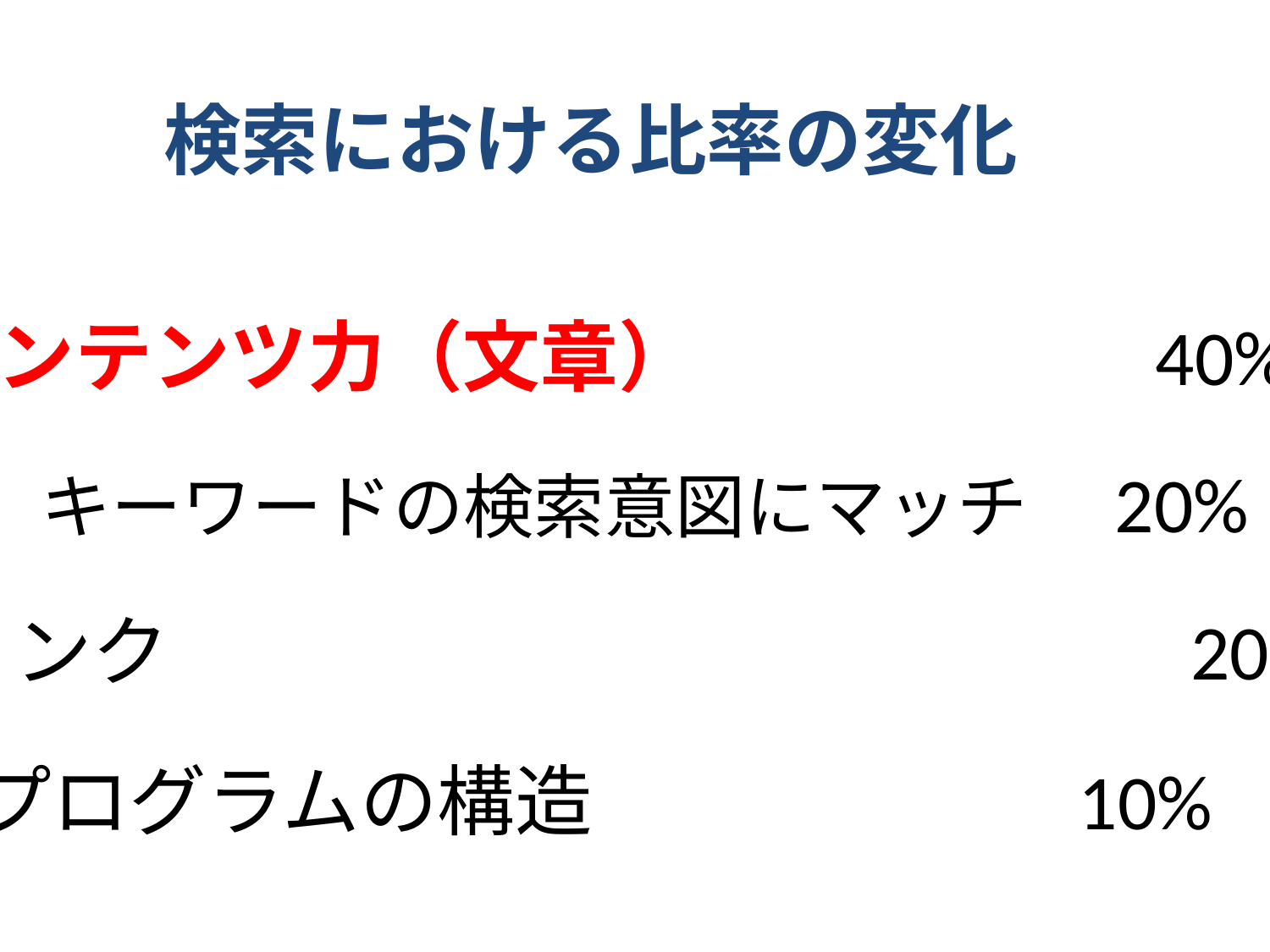

検索における比率の変化
コンテンツ力（文章）　　  　　　 40%
キーワードの検索意図にマッチ　20%
被リンク　　　　　　　　 　　　 　  20%
プログラムの構造　　　  　       10%